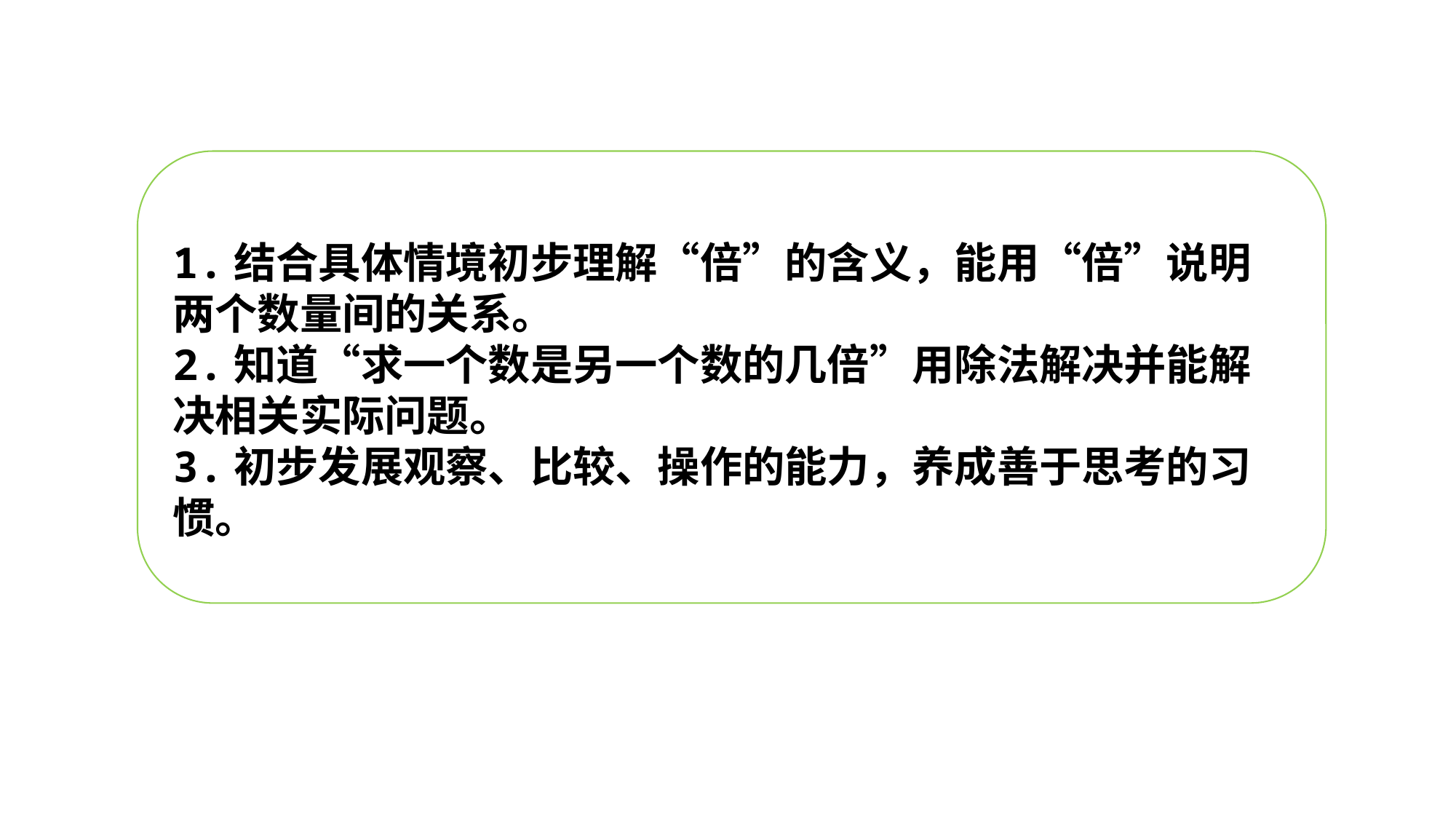

1.结合具体情境初步理解“倍”的含义，能用“倍”说明两个数量间的关系。
2.知道“求一个数是另一个数的几倍”用除法解决并能解决相关实际问题。
3.初步发展观察、比较、操作的能力，养成善于思考的习惯。